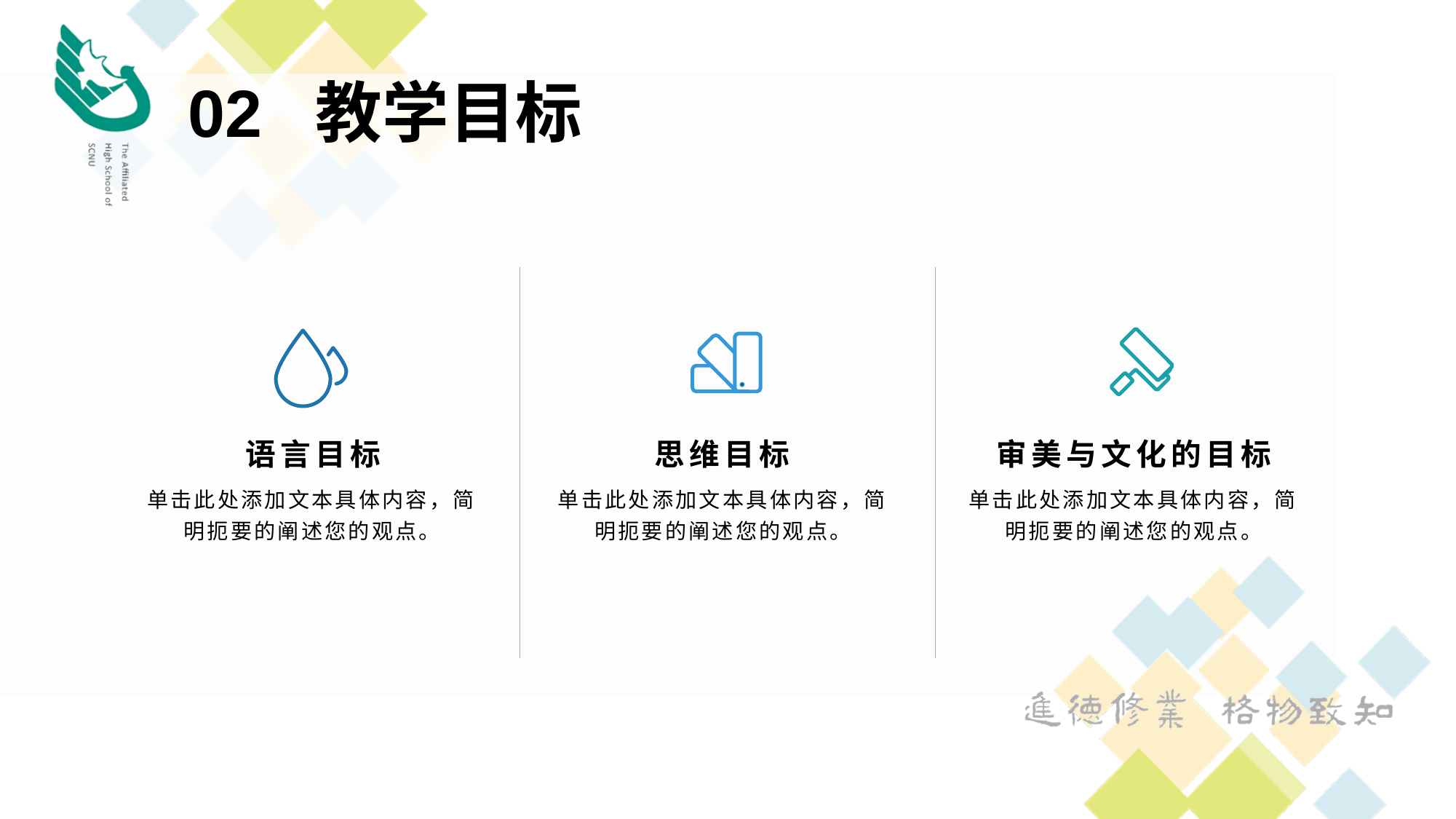

02  教学目标

语言目标
思维目标
审美与文化的目标
单击此处添加文本具体内容，简明扼要的阐述您的观点。
单击此处添加文本具体内容，简明扼要的阐述您的观点。
单击此处添加文本具体内容，简明扼要的阐述您的观点。